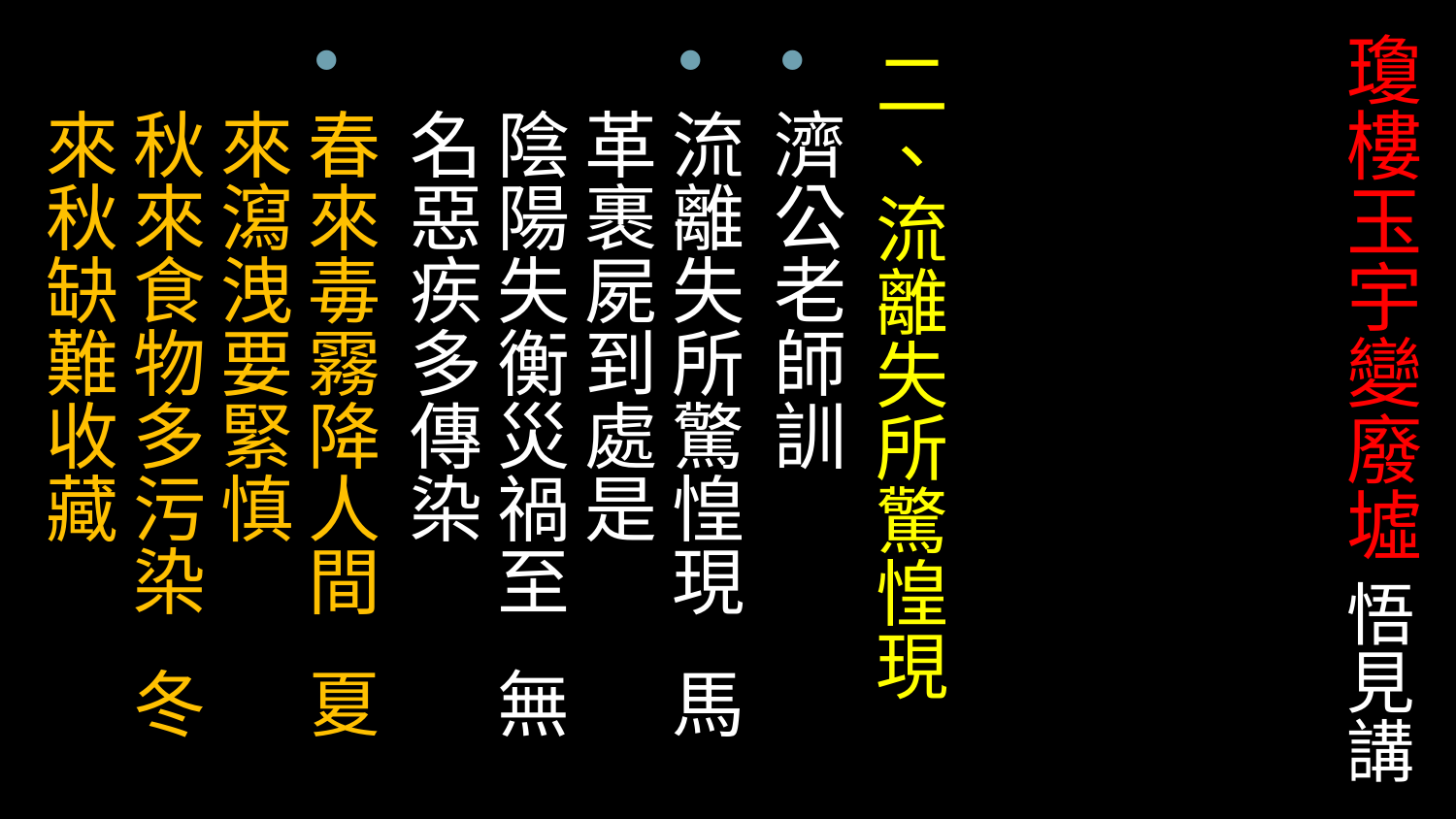

# 瓊樓玉宇變廢墟 悟見講
二、流離失所驚惶現
濟公老師訓
流離失所驚惶現   馬革裹屍到處是 
陰陽失衡災禍至   無名惡疾多傳染
春來毒霧降人間   夏來瀉洩要緊慎 
秋來食物多污染   冬來秋缺難收藏